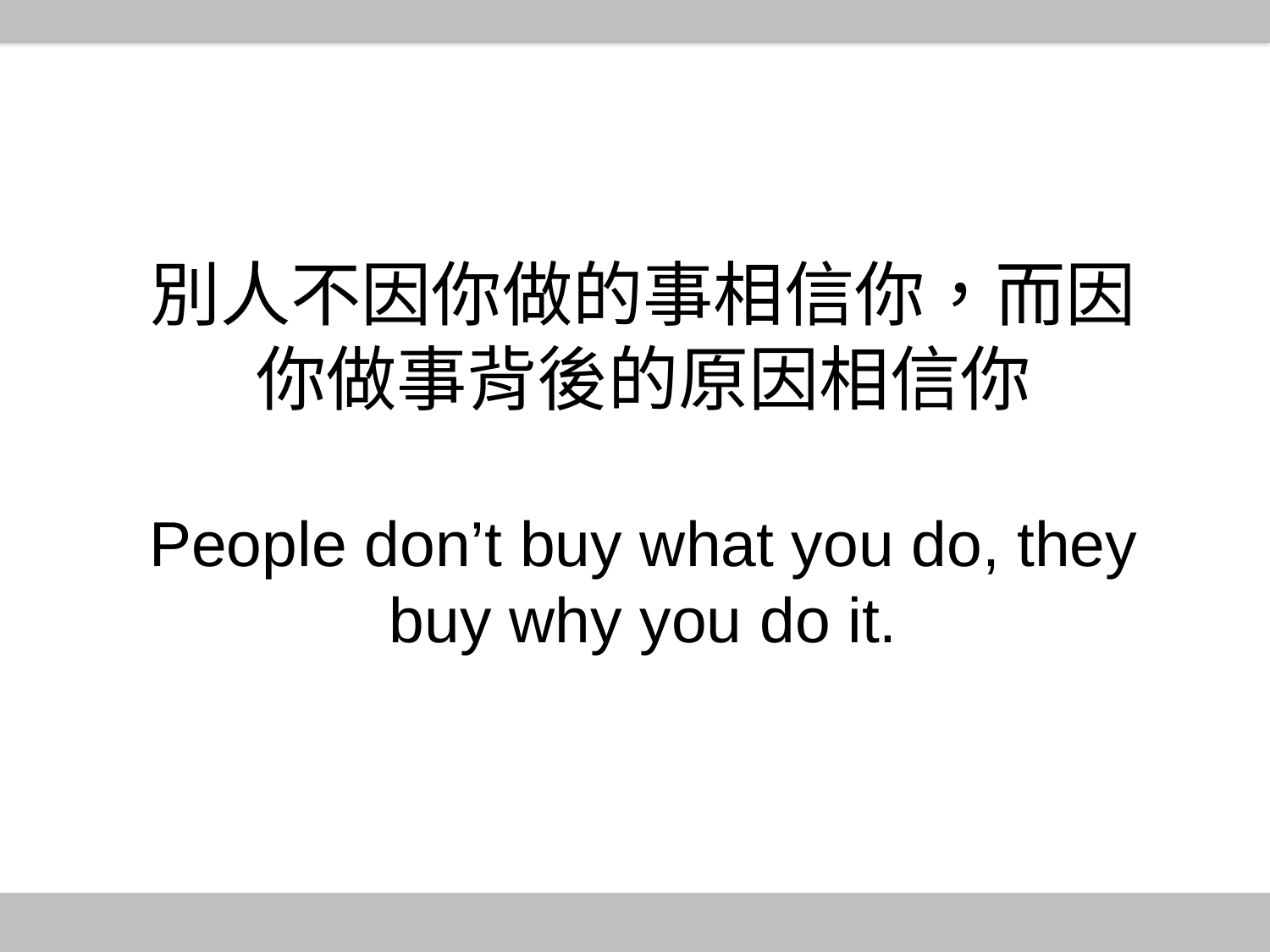

別人不因你做的事相信你，而因你做事背後的原因相信你

People don’t buy what you do, they buy why you do it.